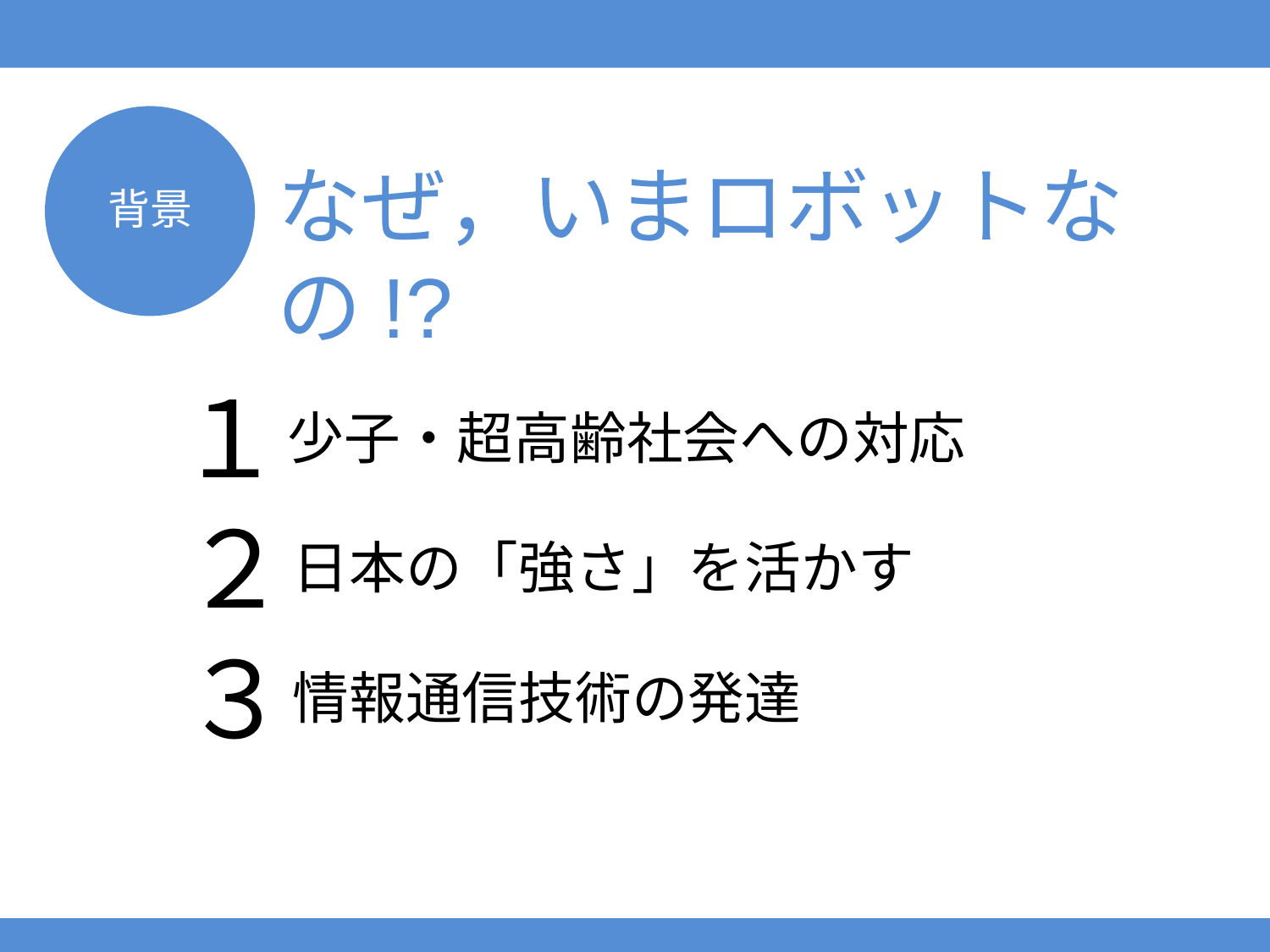

# なぜ，いまロボットなの!?
背景
１
少子・超高齢社会への対応

２
日本の「強さ」を活かす

３
情報通信技術の発達